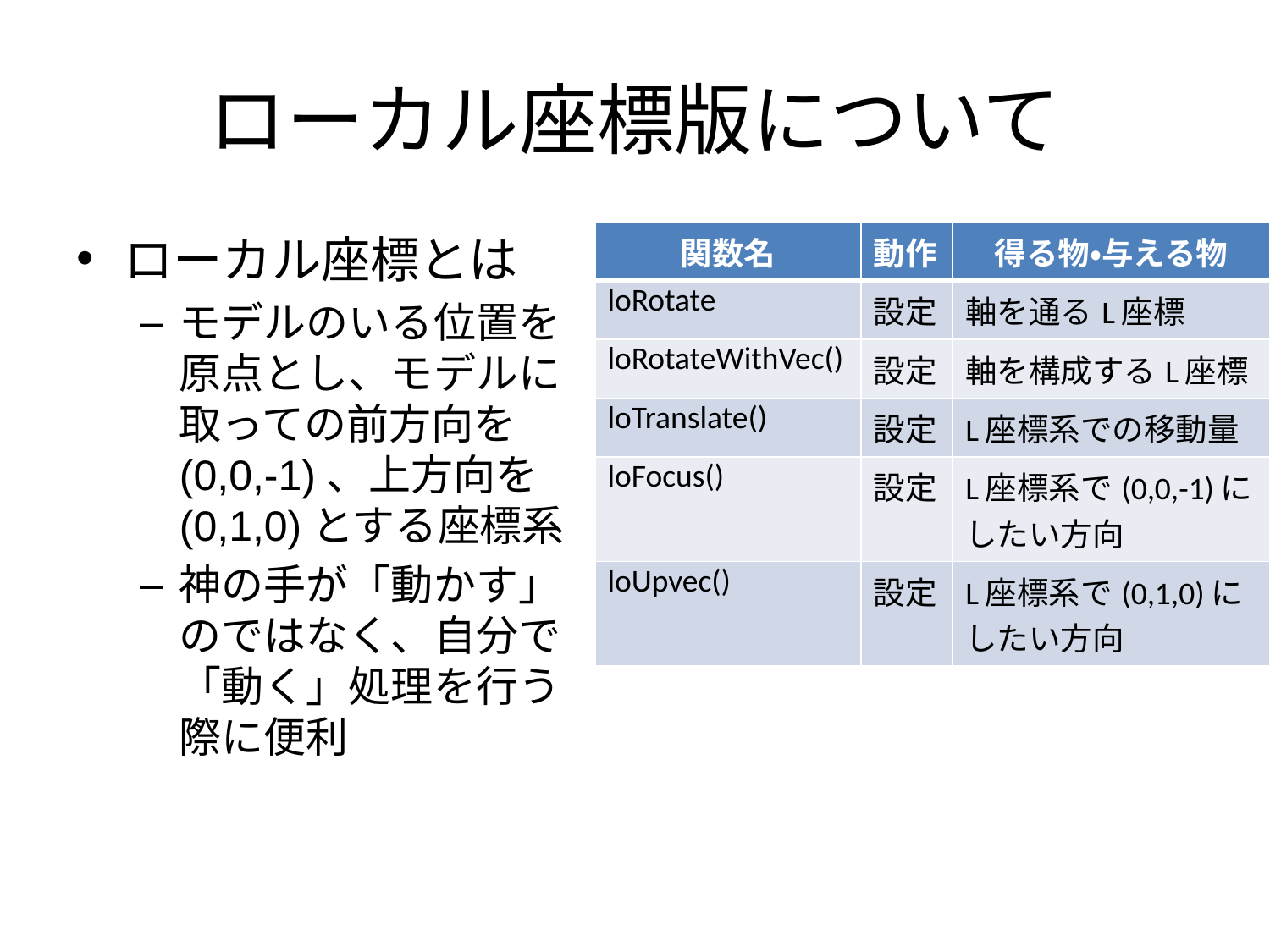

# ローカル座標版について
ローカル座標とは
モデルのいる位置を原点とし、モデルに取っての前方向を(0,0,-1)、上方向を(0,1,0)とする座標系
神の手が「動かす」のではなく、自分で「動く」処理を行う際に便利
| 関数名 | 動作 | 得る物・与える物 |
| --- | --- | --- |
| loRotate | 設定 | 軸を通るL座標 |
| loRotateWithVec() | 設定 | 軸を構成するL座標 |
| loTranslate() | 設定 | L座標系での移動量 |
| loFocus() | 設定 | L座標系で(0,0,-1)に したい方向 |
| loUpvec() | 設定 | L座標系で(0,1,0)に したい方向 |